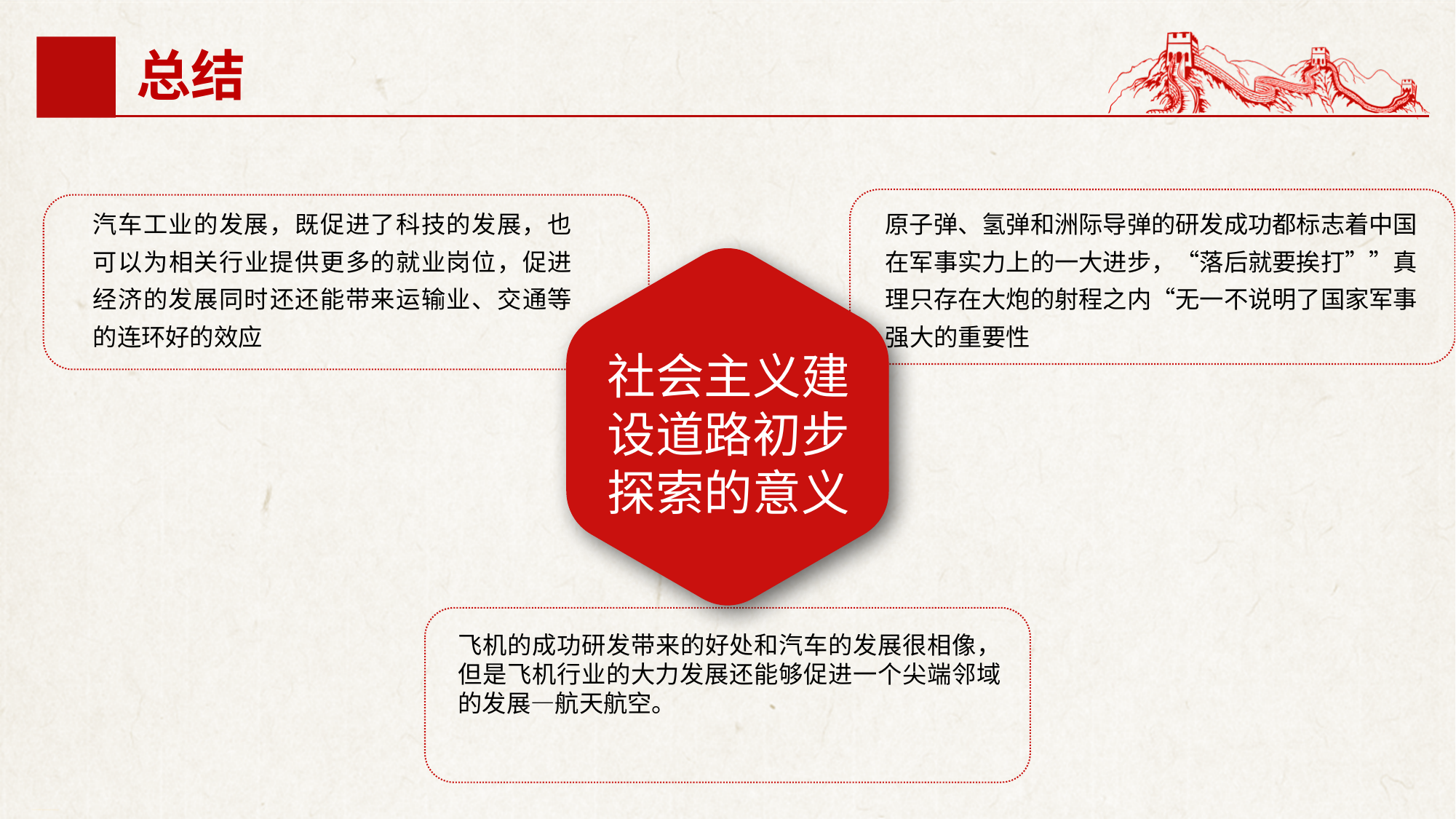

总结

汽车工业的发展，既促进了科技的发展，也可以为相关行业提供更多的就业岗位，促进经济的发展同时还还能带来运输业、交通等的连环好的效应

原子弹、氢弹和洲际导弹的研发成功都标志着中国在军事实力上的一大进步，“落后就要挨打””真理只存在大炮的射程之内“无一不说明了国家军事强大的重要性

社会主义建设道路初步探索的意义

飞机的成功研发带来的好处和汽车的发展很相像，但是飞机行业的大力发展还能够促进一个尖端邻域的发展—航天航空。
行业PPT模板http://www.1ppt.com/hangye/